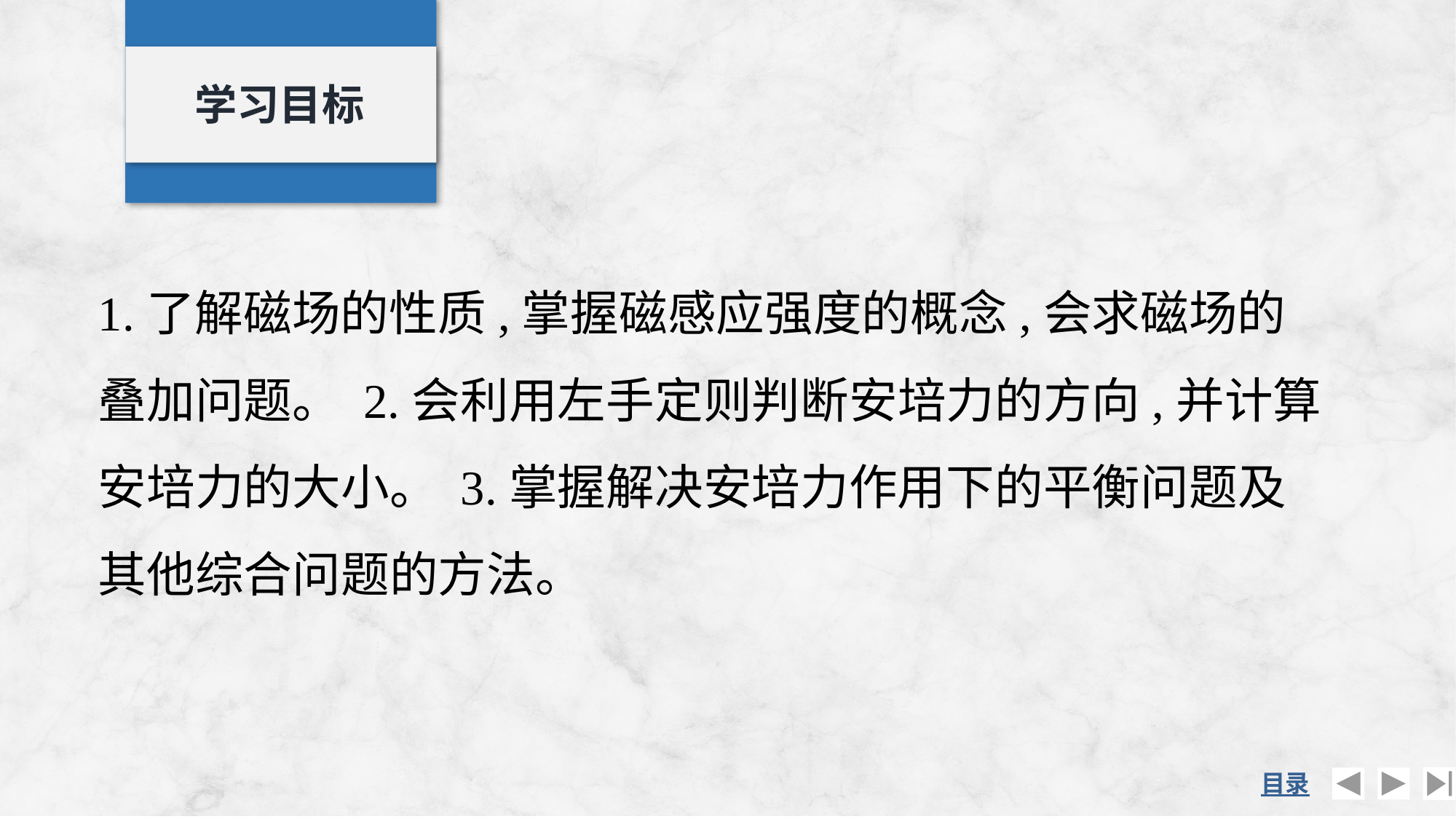

学习目标
1.了解磁场的性质,掌握磁感应强度的概念,会求磁场的叠加问题。 2.会利用左手定则判断安培力的方向,并计算安培力的大小。 3.掌握解决安培力作用下的平衡问题及其他综合问题的方法。